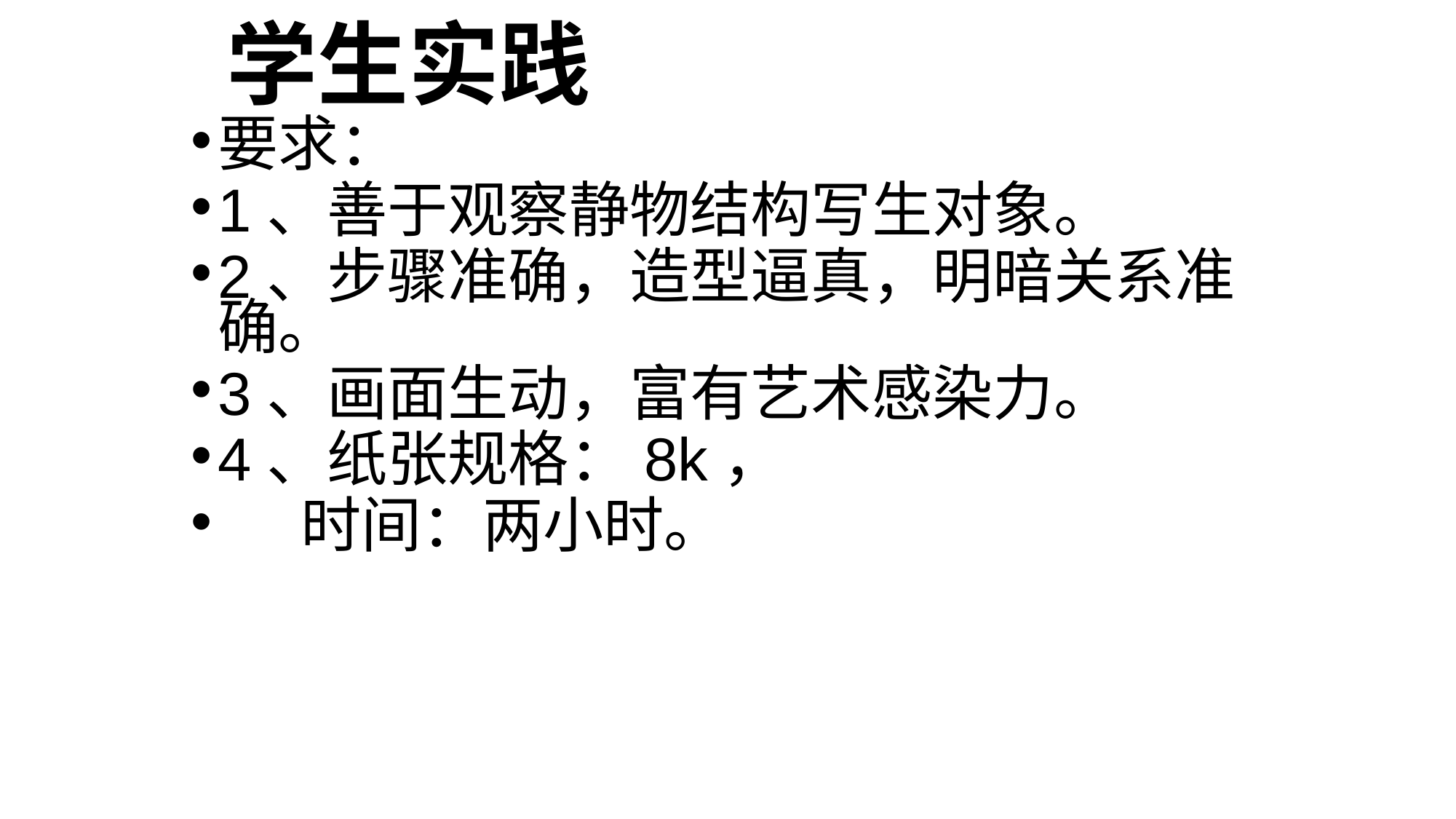

学生实践
要求：
1、善于观察静物结构写生对象。
2、步骤准确，造型逼真，明暗关系准确。
3、画面生动，富有艺术感染力。
4、纸张规格：8k，
     时间：两小时。